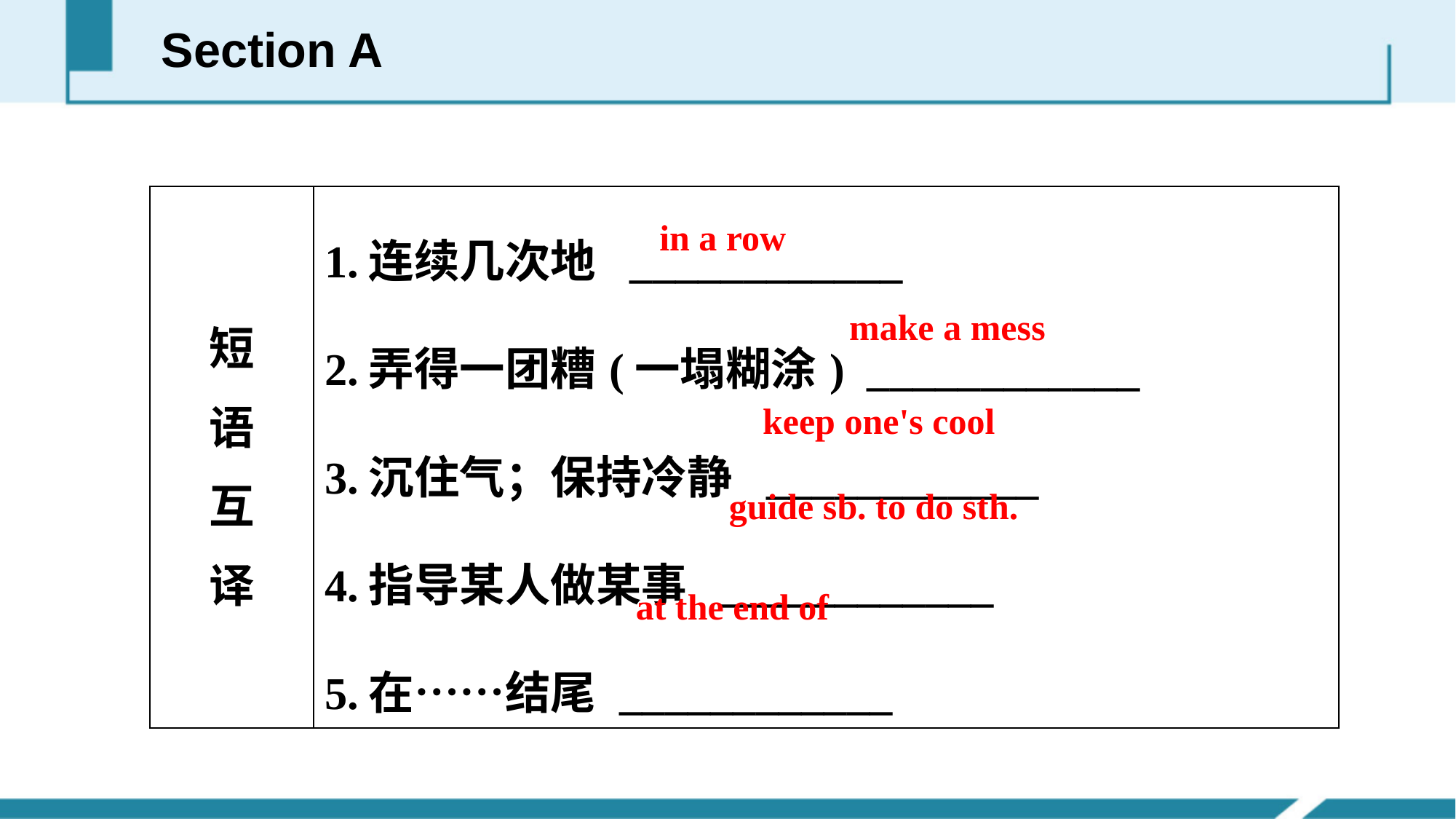

Section A
| 短 语 互 译 | 1.连续几次地 \_\_\_\_\_\_\_\_\_\_\_\_ 2.弄得一团糟(一塌糊涂) \_\_\_\_\_\_\_\_\_\_\_\_ 3.沉住气；保持冷静 \_\_\_\_\_\_\_\_\_\_\_\_ 4.指导某人做某事 \_\_\_\_\_\_\_\_\_\_\_\_ 5.在……结尾 \_\_\_\_\_\_\_\_\_\_\_\_ |
| --- | --- |
in a row
make a mess

keep one's cool
guide sb. to do sth.
at the end of